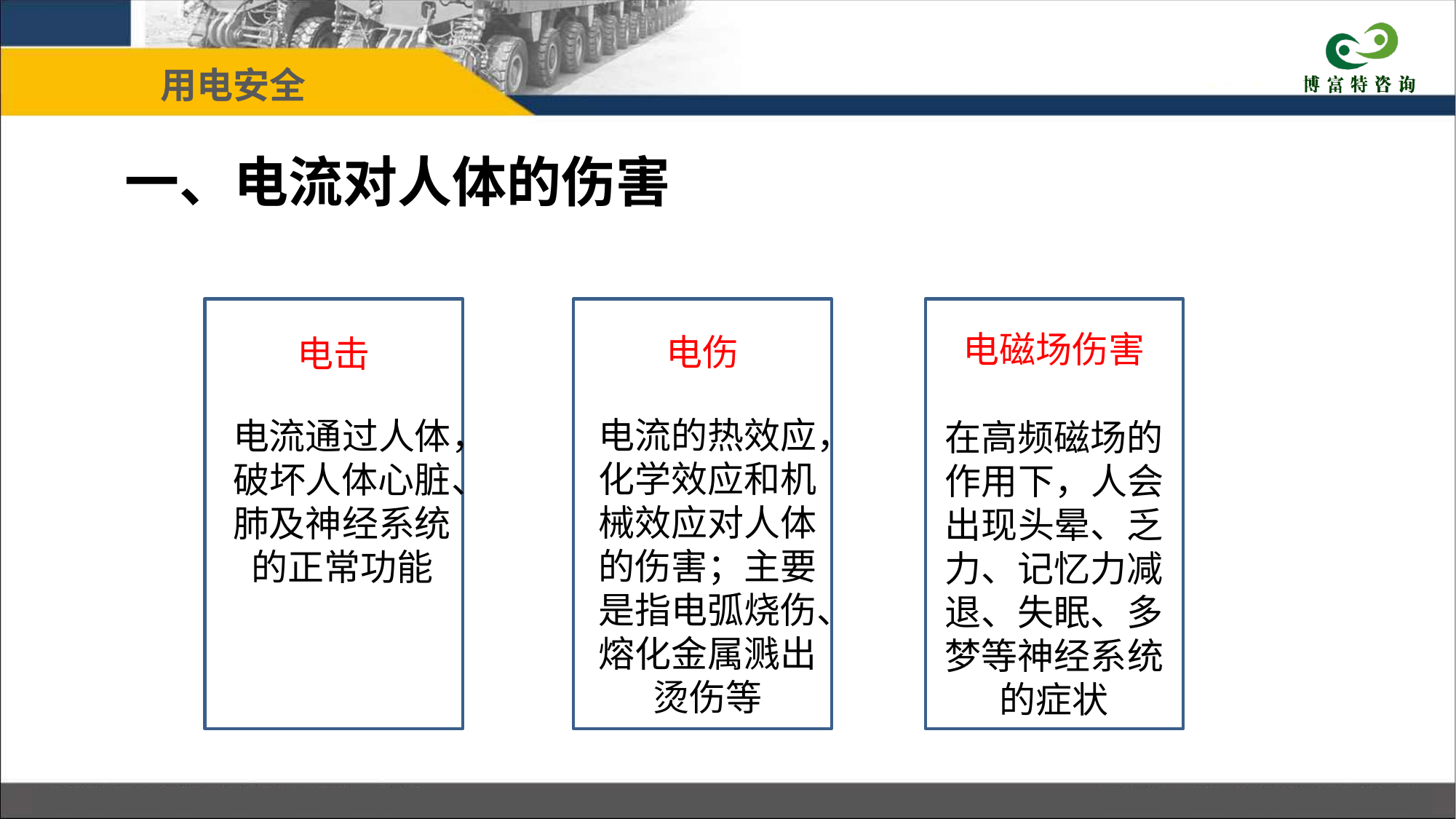

用电安全
一、电流对人体的伤害
目   录

电磁场伤害
电伤
电击
电流的热效应，化学效应和机械效应对人体的伤害；主要是指电弧烧伤、熔化金属溅出烫伤等
电流通过人体，破坏人体心脏、肺及神经系统的正常功能
在高频磁场的作用下，人会出现头晕、乏力、记忆力减退、失眠、多梦等神经系统的症状